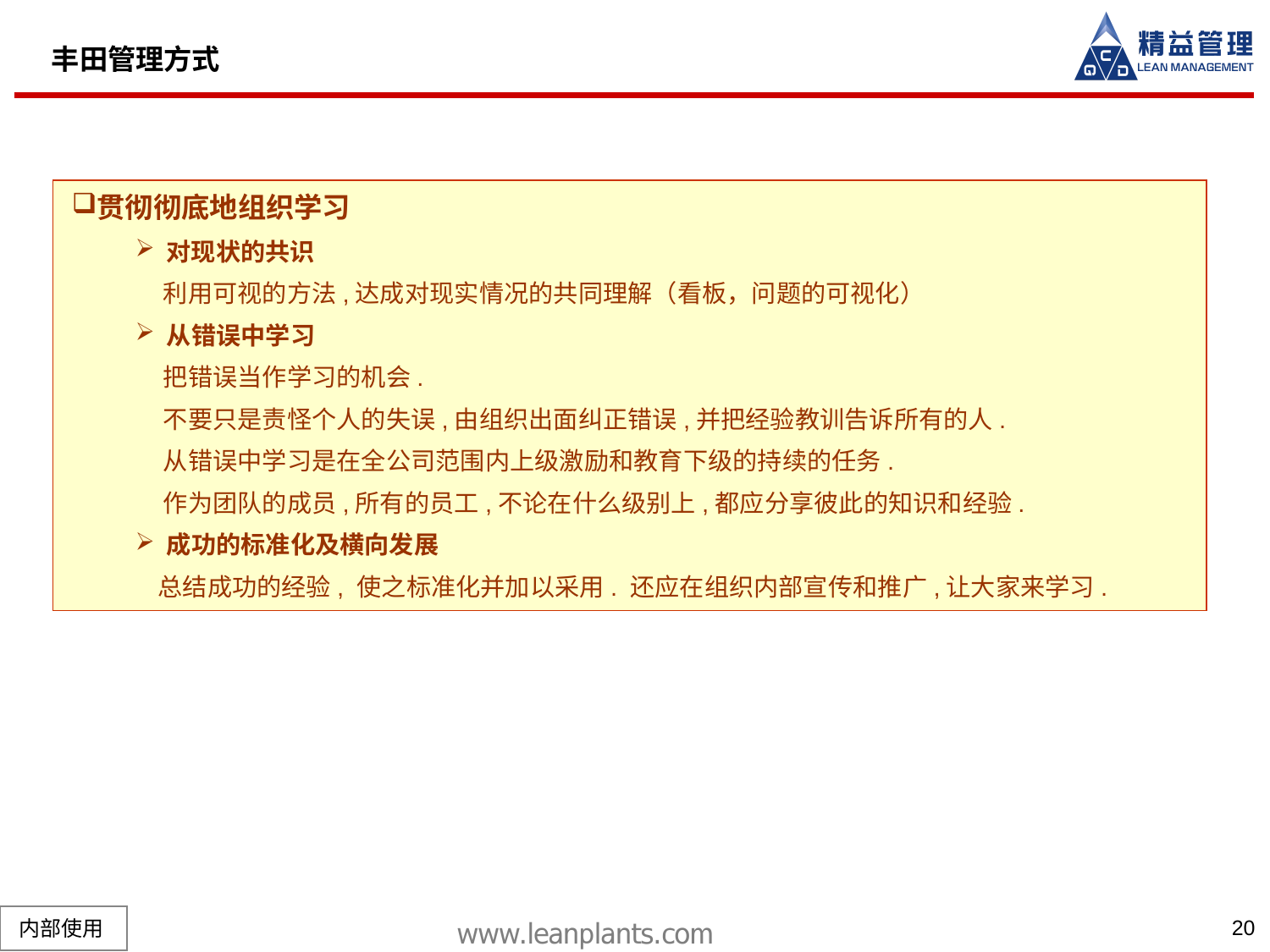

丰田管理方式
贯彻彻底地组织学习
 对现状的共识
    利用可视的方法,达成对现实情况的共同理解（看板，问题的可视化）
 从错误中学习
    把错误当作学习的机会.
    不要只是责怪个人的失误,由组织出面纠正错误,并把经验教训告诉所有的人.
    从错误中学习是在全公司范围内上级激励和教育下级的持续的任务.
    作为团队的成员,所有的员工,不论在什么级别上,都应分享彼此的知识和经验.
 成功的标准化及横向发展
   总结成功的经验, 使之标准化并加以采用. 还应在组织内部宣传和推广,让大家来学习.
内部使用